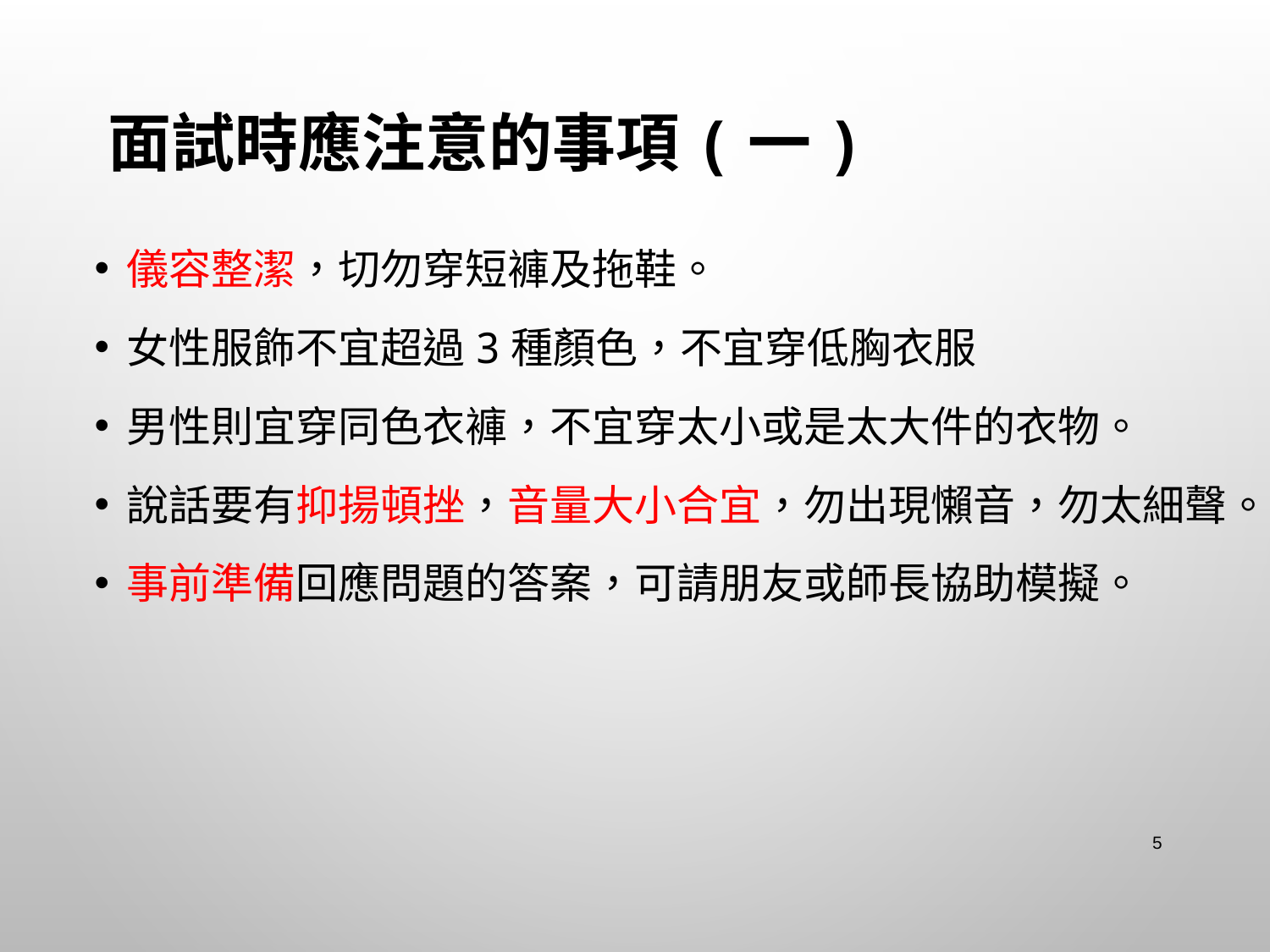

# 面試時應注意的事項(一)
儀容整潔，切勿穿短褲及拖鞋。
女性服飾不宜超過3種顏色，不宜穿低胸衣服
男性則宜穿同色衣褲，不宜穿太小或是太大件的衣物。
說話要有抑揚頓挫，音量大小合宜，勿出現懶音，勿太細聲。
事前準備回應問題的答案，可請朋友或師長協助模擬。
5